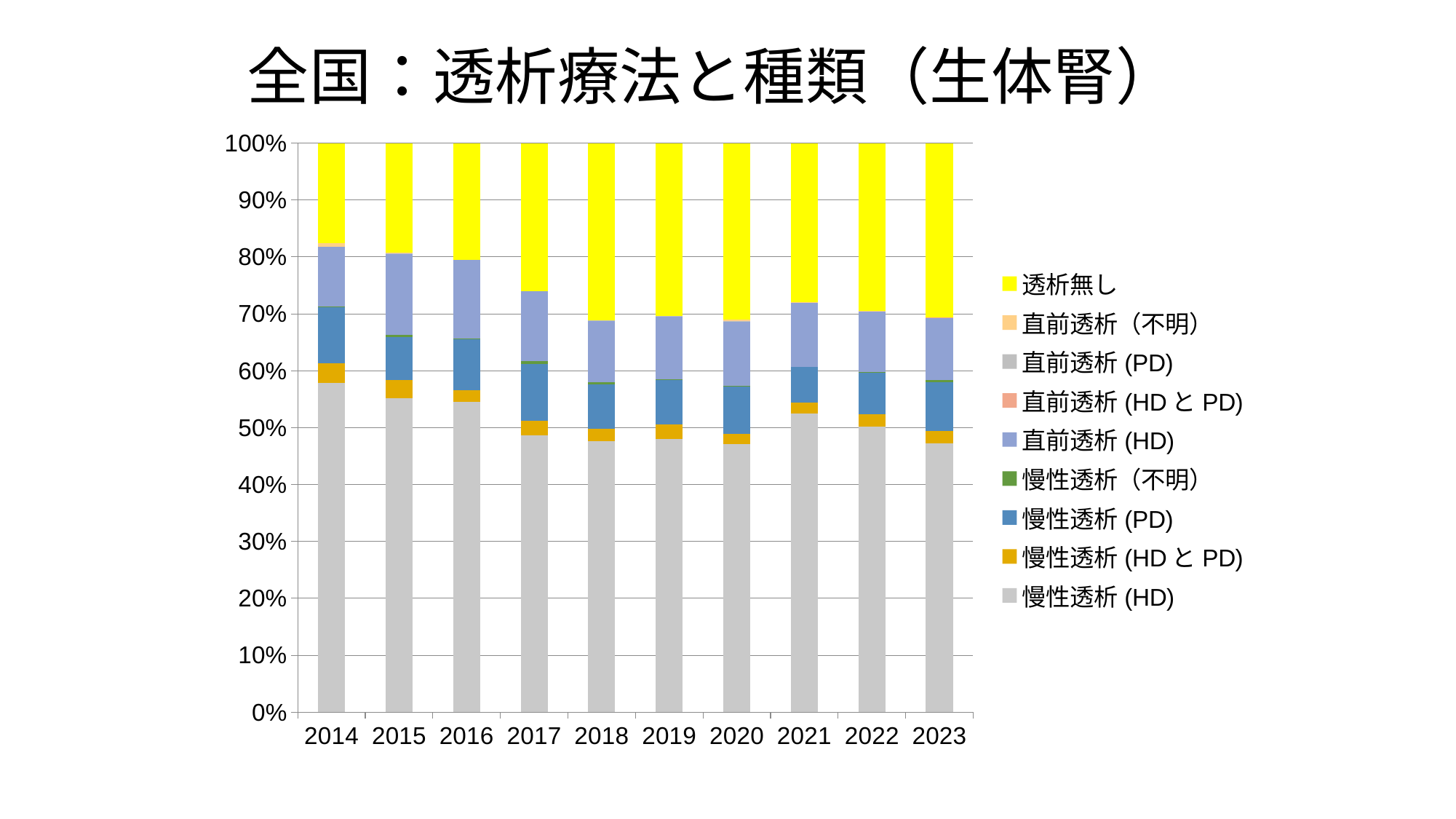

# 全国：透析療法と種類（生体腎）

### Chart

| Category | 慢性透析(HD) | 慢性透析(HDとPD) | 慢性透析(PD) | 慢性透析（不明） | 直前透析(HD) | 直前透析(HDとPD) | 直前透析(PD) | 直前透析（不明） | 透析無し |
|---|---|---|---|---|---|---|---|---|---|
| 2014 | 708.0 | 43.0 | 120.0 | 2.0 | 128.0 | 0.0 | 0.0 | 8.0 | 215.0 |
| 2015 | 640.0 | 36.0 | 88.0 | 4.0 | 165.0 | 1.0 | 1.0 | 1.0 | 223.0 |
| 2016 | 583.0 | 23.0 | 95.0 | 1.0 | 148.0 | 0.0 | 0.0 | 0.0 | 220.0 |
| 2017 | 608.0 | 32.0 | 126.0 | 5.0 | 154.0 | 0.0 | 0.0 | 0.0 | 326.0 |
| 2018 | 651.0 | 29.0 | 108.0 | 5.0 | 147.0 | 0.0 | 1.0 | 0.0 | 426.0 |
| 2019 | 686.0 | 36.0 | 111.0 | 2.0 | 159.0 | 0.0 | 1.0 | 0.0 | 433.0 |
| 2020 | 571.0 | 21.0 | 101.0 | 1.0 | 138.0 | 0.0 | 1.0 | 2.0 | 376.0 |
| 2021 | 758.0 | 28.0 | 92.0 | 0.0 | 162.0 | 0.0 | 0.0 | 2.0 | 404.0 |
| 2022 | 734.0 | 31.0 | 106.0 | 3.0 | 156.0 | 0.0 | 0.0 | 1.0 | 430.0 |
| 2023 | 656.0 | 29.0 | 120.0 | 6.0 | 151.0 | 1.0 | 0.0 | 0.0 | 425.0 |